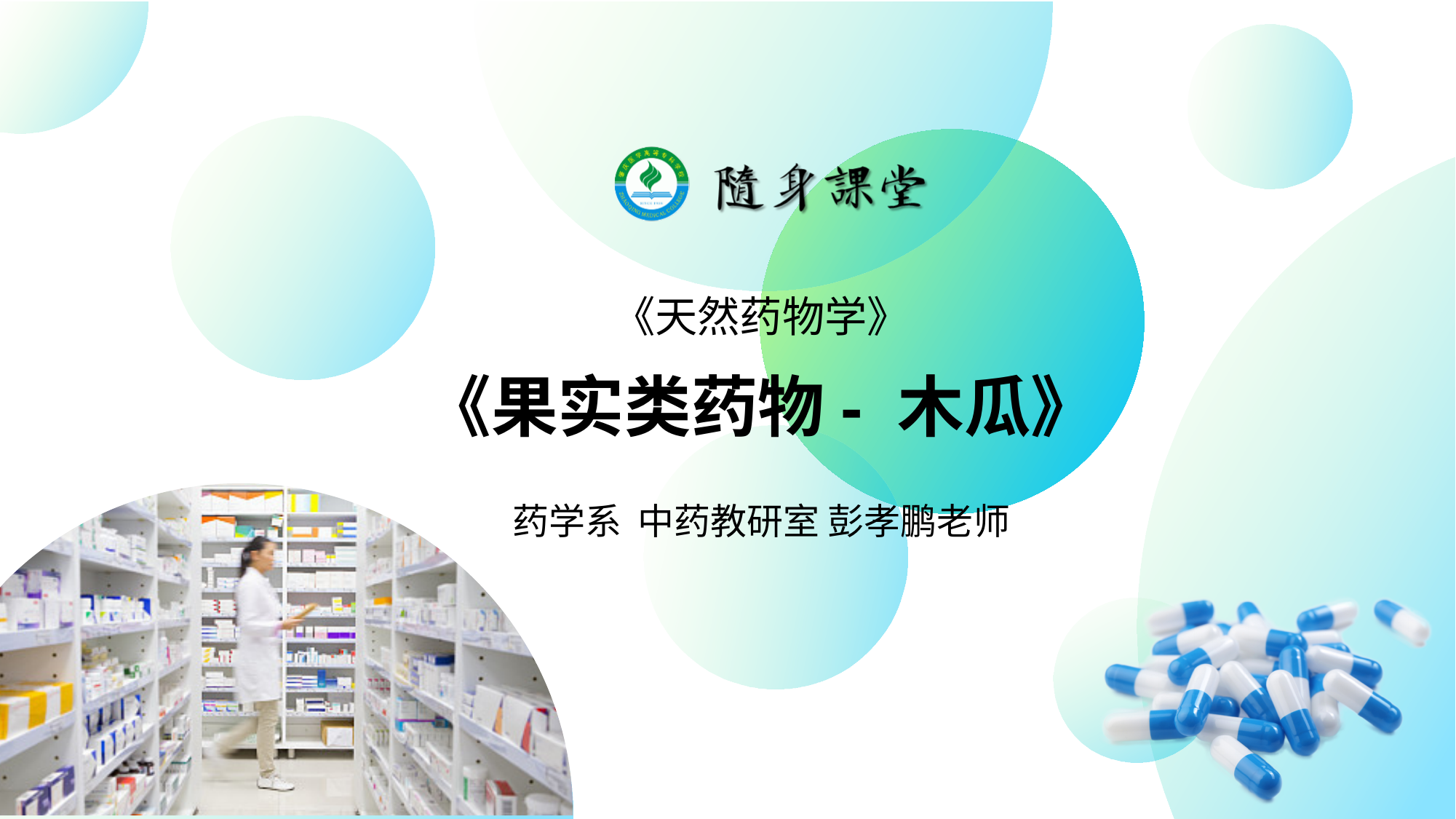

《天然药物学》
# 《果实类药物- 木瓜》

药学系  中药教研室 彭孝鹏老师